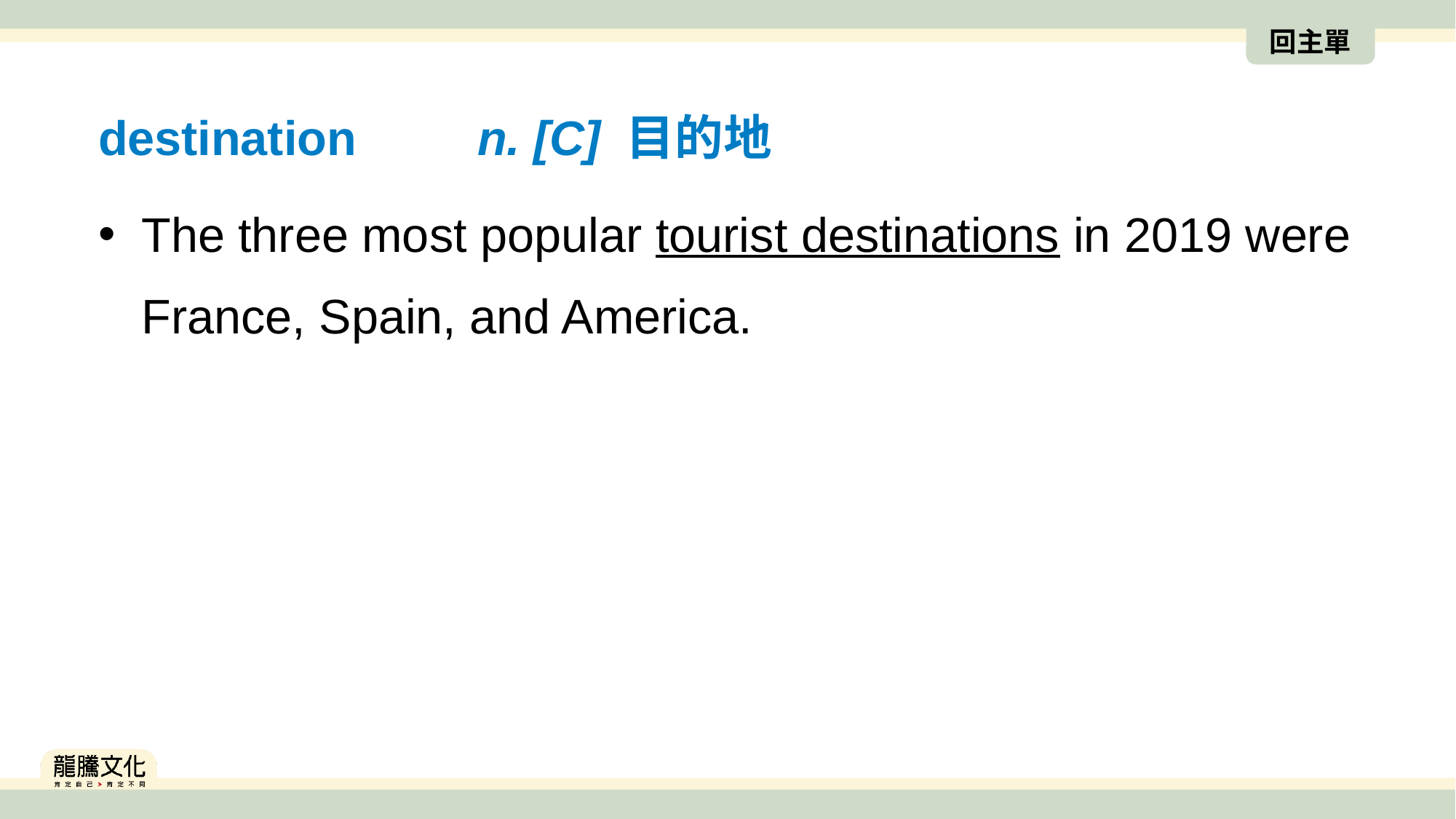

回主單
destination　　n. [C] 目的地
The three most popular tourist destinations in 2019 were France, Spain, and America.